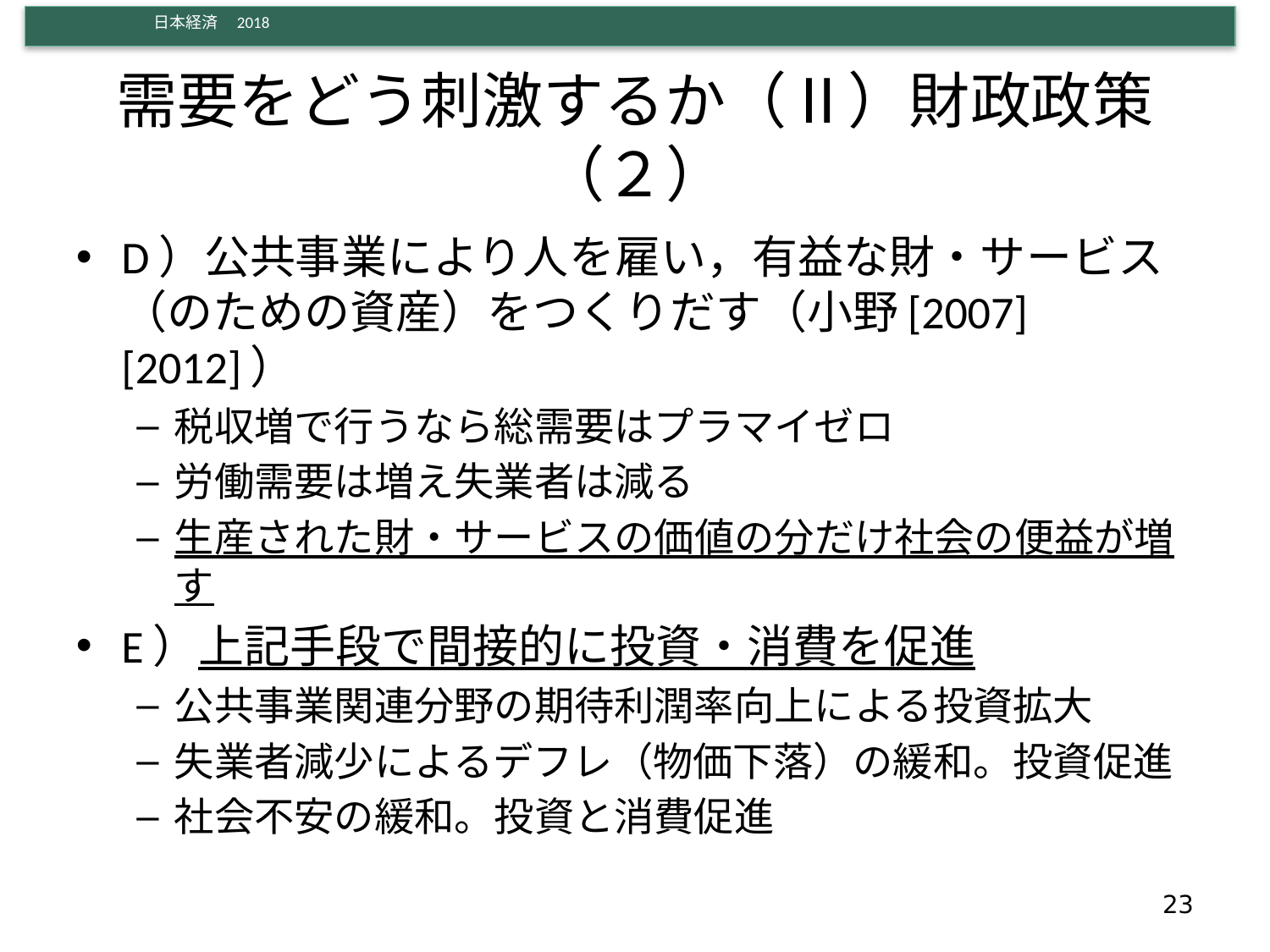

# 需要をどう刺激するか（Ⅱ）財政政策（２）
D）公共事業により人を雇い，有益な財・サービス（のための資産）をつくりだす（小野[2007][2012]）
税収増で行うなら総需要はプラマイゼロ
労働需要は増え失業者は減る
生産された財・サービスの価値の分だけ社会の便益が増す
E）上記手段で間接的に投資・消費を促進
公共事業関連分野の期待利潤率向上による投資拡大
失業者減少によるデフレ（物価下落）の緩和。投資促進
社会不安の緩和。投資と消費促進

23